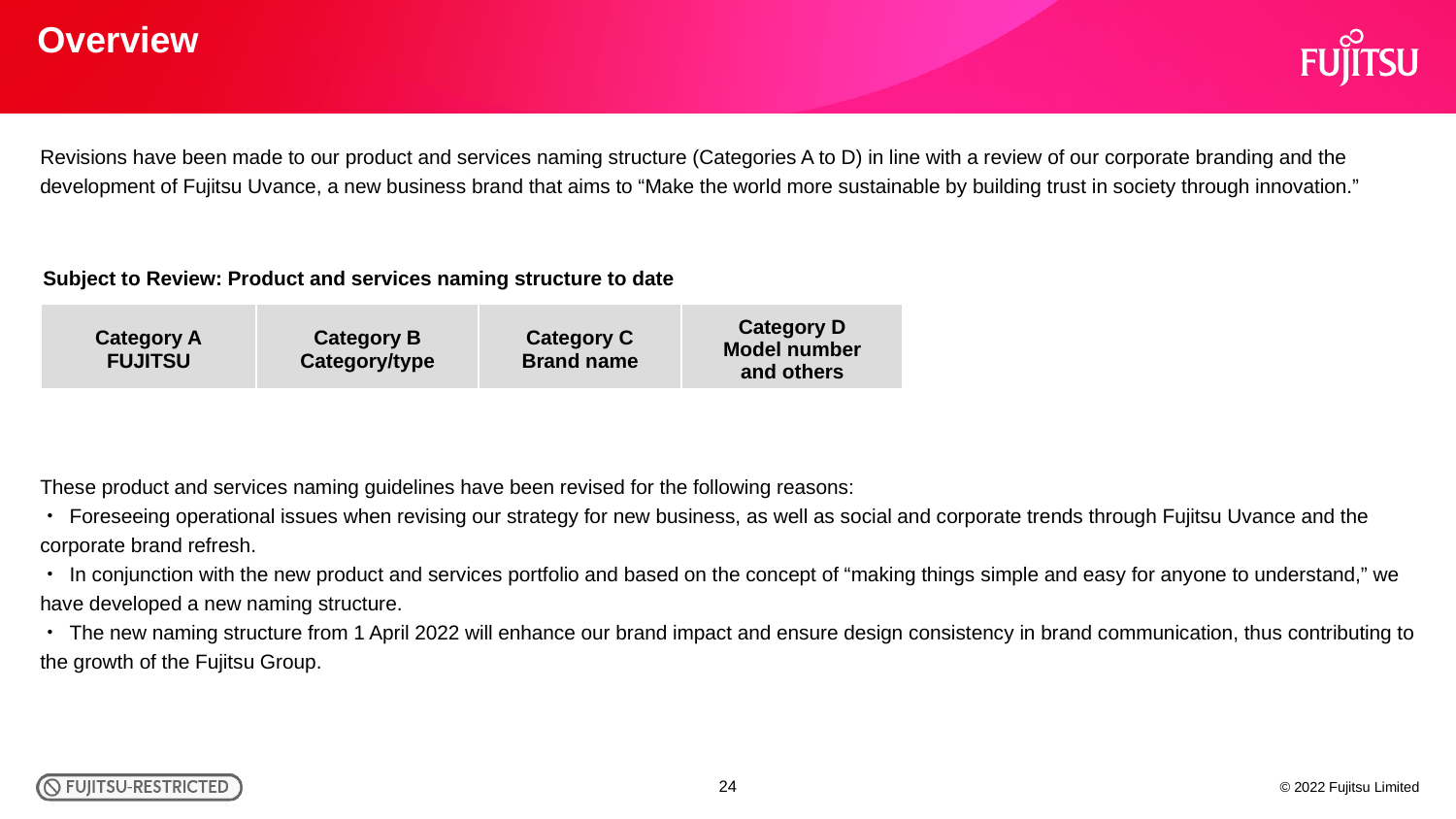

# Overview
Revisions have been made to our product and services naming structure (Categories A to D) in line with a review of our corporate branding and the development of Fujitsu Uvance, a new business brand that aims to “Make the world more sustainable by building trust in society through innovation.”
Subject to Review: Product and services naming structure to date
| Category A FUJITSU | Category B Category/type | Category C Brand name | Category D Model number and others |
| --- | --- | --- | --- |
These product and services naming guidelines have been revised for the following reasons:
・ Foreseeing operational issues when revising our strategy for new business, as well as social and corporate trends through Fujitsu Uvance and the corporate brand refresh.
・ In conjunction with the new product and services portfolio and based on the concept of “making things simple and easy for anyone to understand,” we have developed a new naming structure.
・ The new naming structure from 1 April 2022 will enhance our brand impact and ensure design consistency in brand communication, thus contributing to the growth of the Fujitsu Group.
24
© 2022 Fujitsu Limited